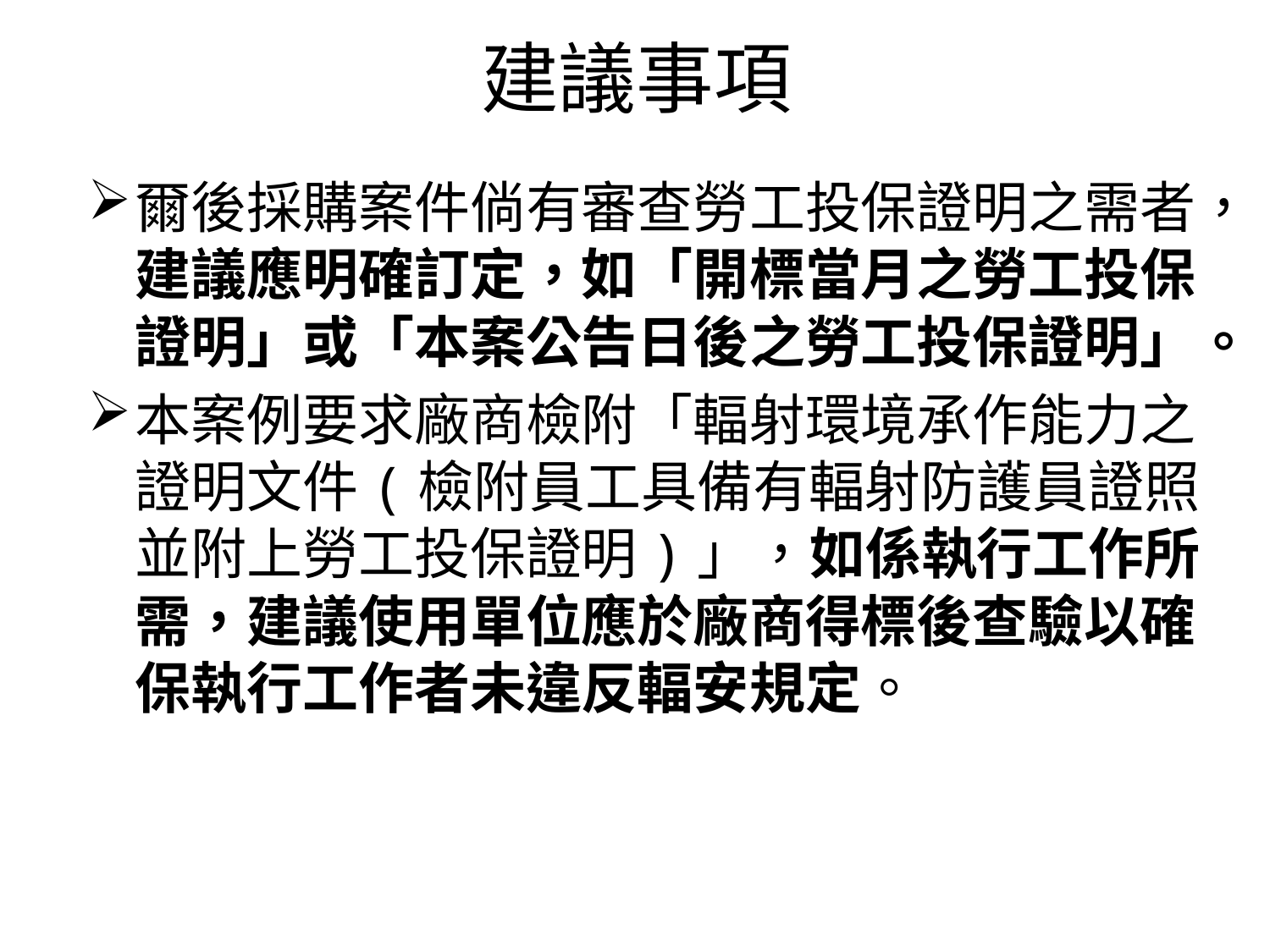

# 建議事項
爾後採購案件倘有審查勞工投保證明之需者，建議應明確訂定，如「開標當月之勞工投保證明」或「本案公告日後之勞工投保證明」。
本案例要求廠商檢附「輻射環境承作能力之證明文件(檢附員工具備有輻射防護員證照並附上勞工投保證明)」，如係執行工作所需，建議使用單位應於廠商得標後查驗以確保執行工作者未違反輻安規定。